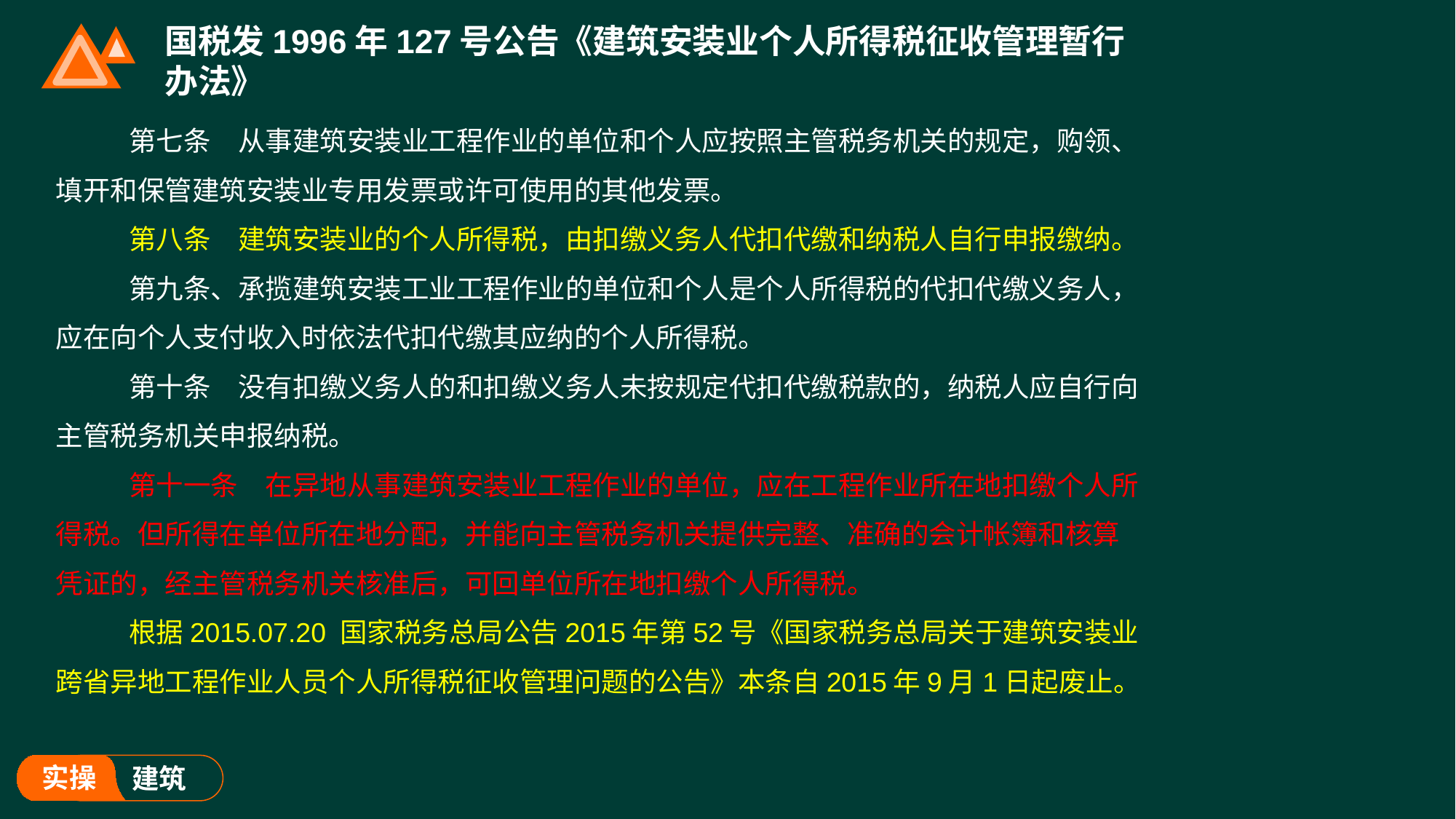

# 国税发1996年127号公告《建筑安装业个人所得税征收管理暂行办法》
第七条　从事建筑安装业工程作业的单位和个人应按照主管税务机关的规定，购领、填开和保管建筑安装业专用发票或许可使用的其他发票。
第八条　建筑安装业的个人所得税，由扣缴义务人代扣代缴和纳税人自行申报缴纳。
第九条、承揽建筑安装工业工程作业的单位和个人是个人所得税的代扣代缴义务人，应在向个人支付收入时依法代扣代缴其应纳的个人所得税。
第十条　没有扣缴义务人的和扣缴义务人未按规定代扣代缴税款的，纳税人应自行向主管税务机关申报纳税。
第十一条　在异地从事建筑安装业工程作业的单位，应在工程作业所在地扣缴个人所得税。但所得在单位所在地分配，并能向主管税务机关提供完整、准确的会计帐簿和核算凭证的，经主管税务机关核准后，可回单位所在地扣缴个人所得税。
根据2015.07.20 国家税务总局公告2015年第52号《国家税务总局关于建筑安装业跨省异地工程作业人员个人所得税征收管理问题的公告》本条自2015年9月1日起废止。